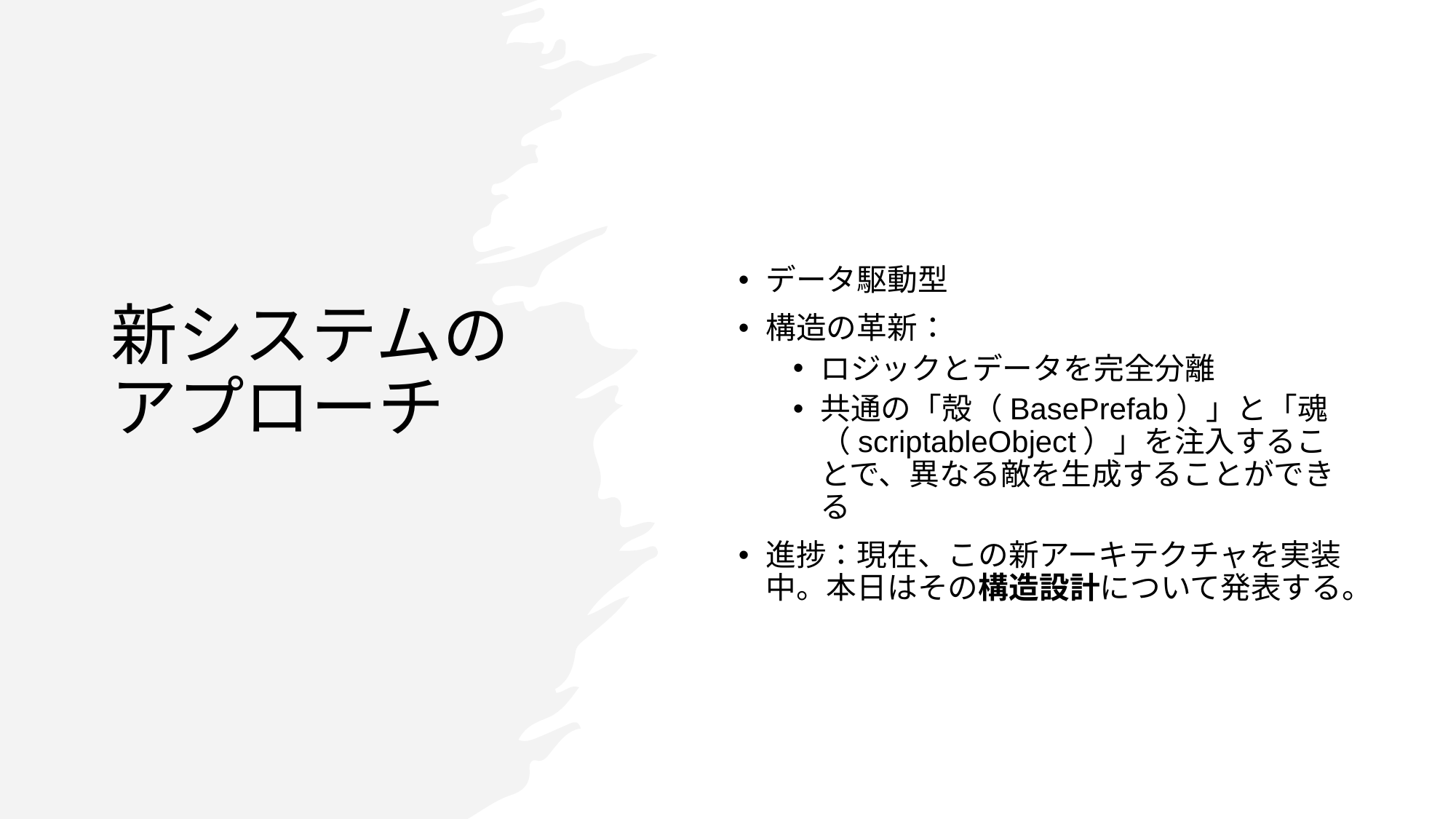

# 新システムのアプローチ

データ駆動型
構造の革新：
ロジックとデータを完全分離
共通の「殻（BasePrefab）」と「魂（scriptableObject）」を注入することで、異なる敵を生成することができる
進捗：現在、この新アーキテクチャを実装中。本日はその構造設計について発表する。